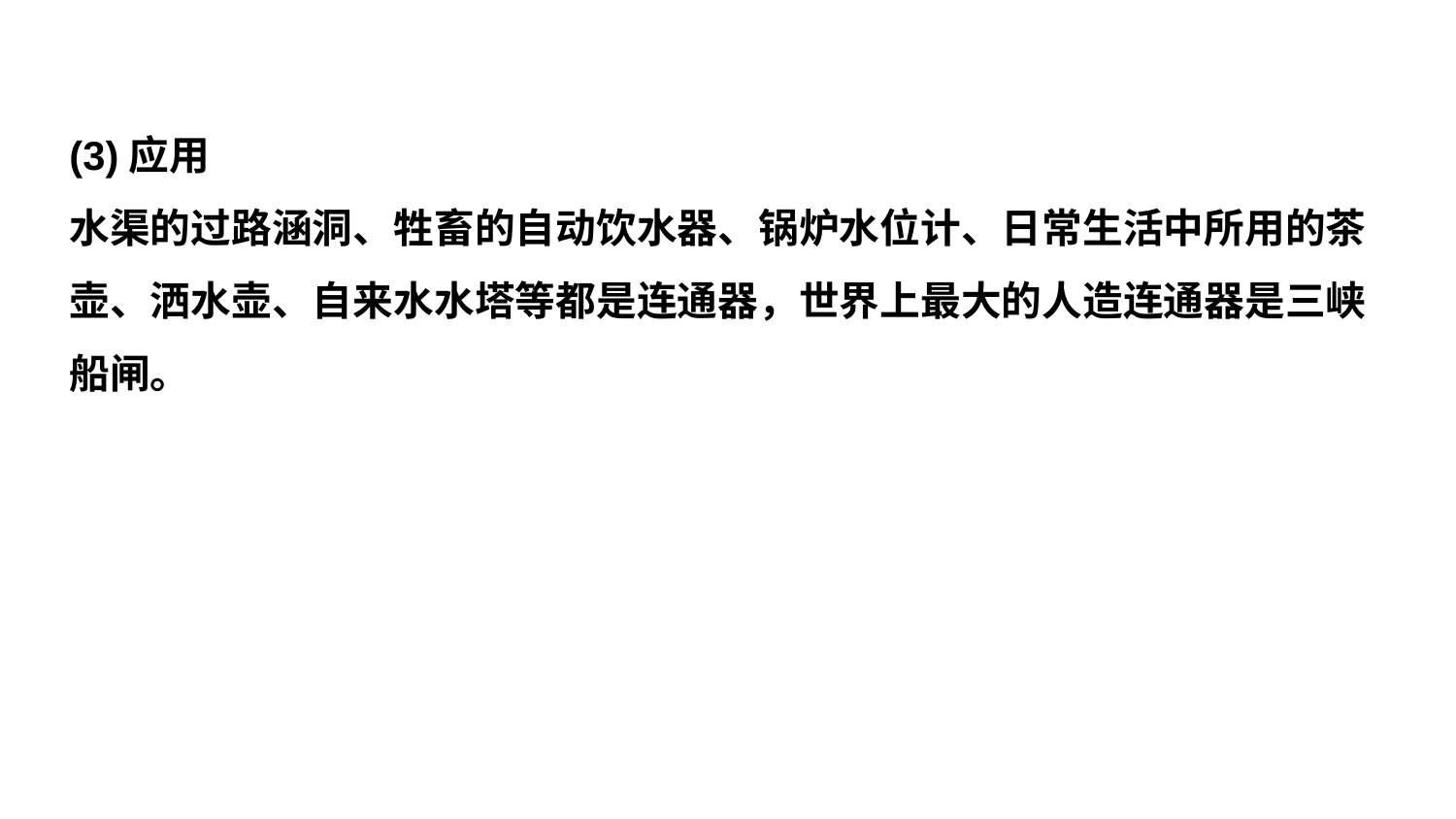

(3)应用
水渠的过路涵洞、牲畜的自动饮水器、锅炉水位计、日常生活中所用的茶壶、洒水壶、自来水水塔等都是连通器，世界上最大的人造连通器是三峡船闸。